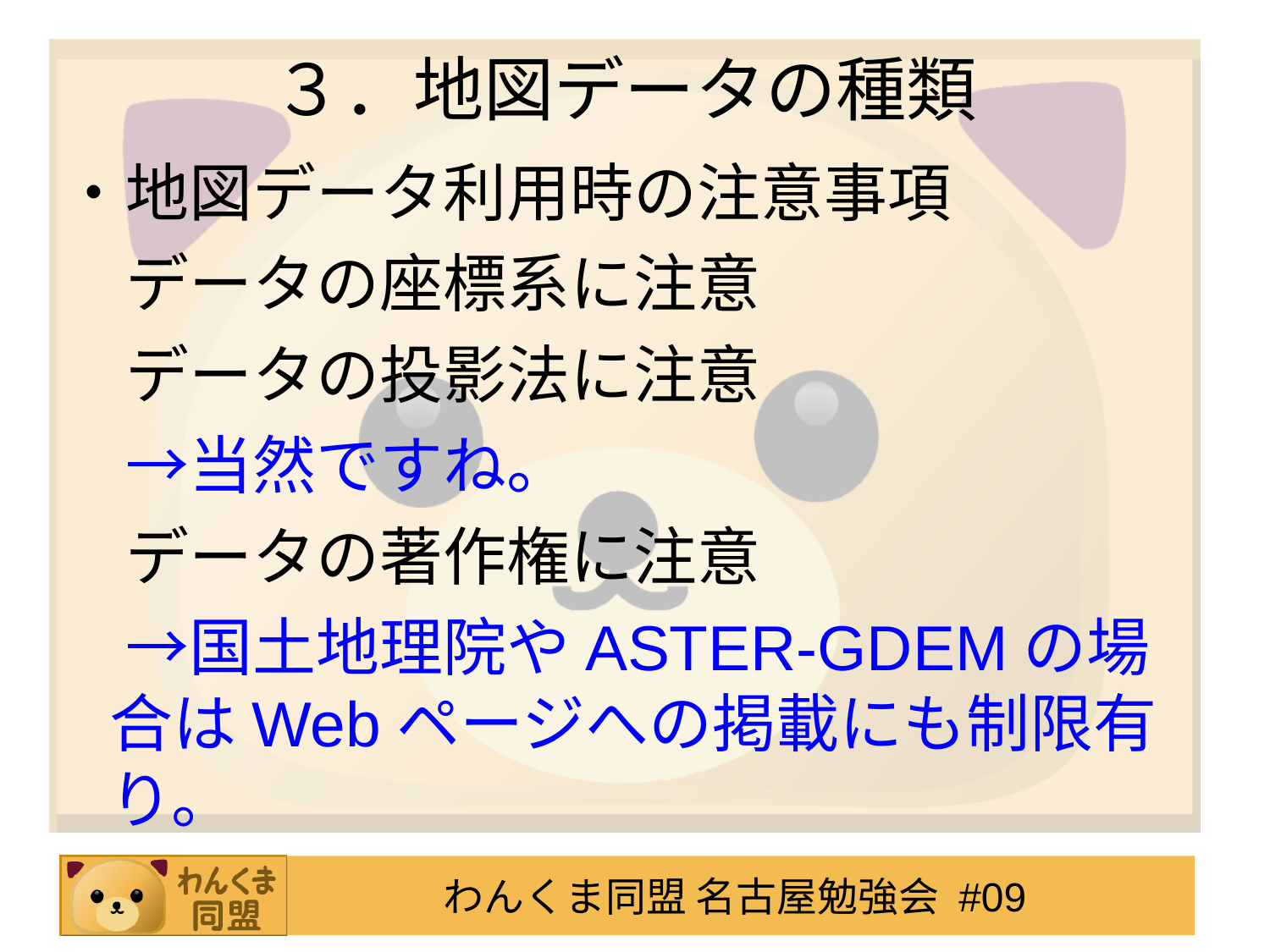

# ３．地図データの種類
・地図データ利用時の注意事項
　データの座標系に注意
　データの投影法に注意
　→当然ですね。
　データの著作権に注意
　→国土地理院やASTER-GDEMの場合はWebページへの掲載にも制限有り。